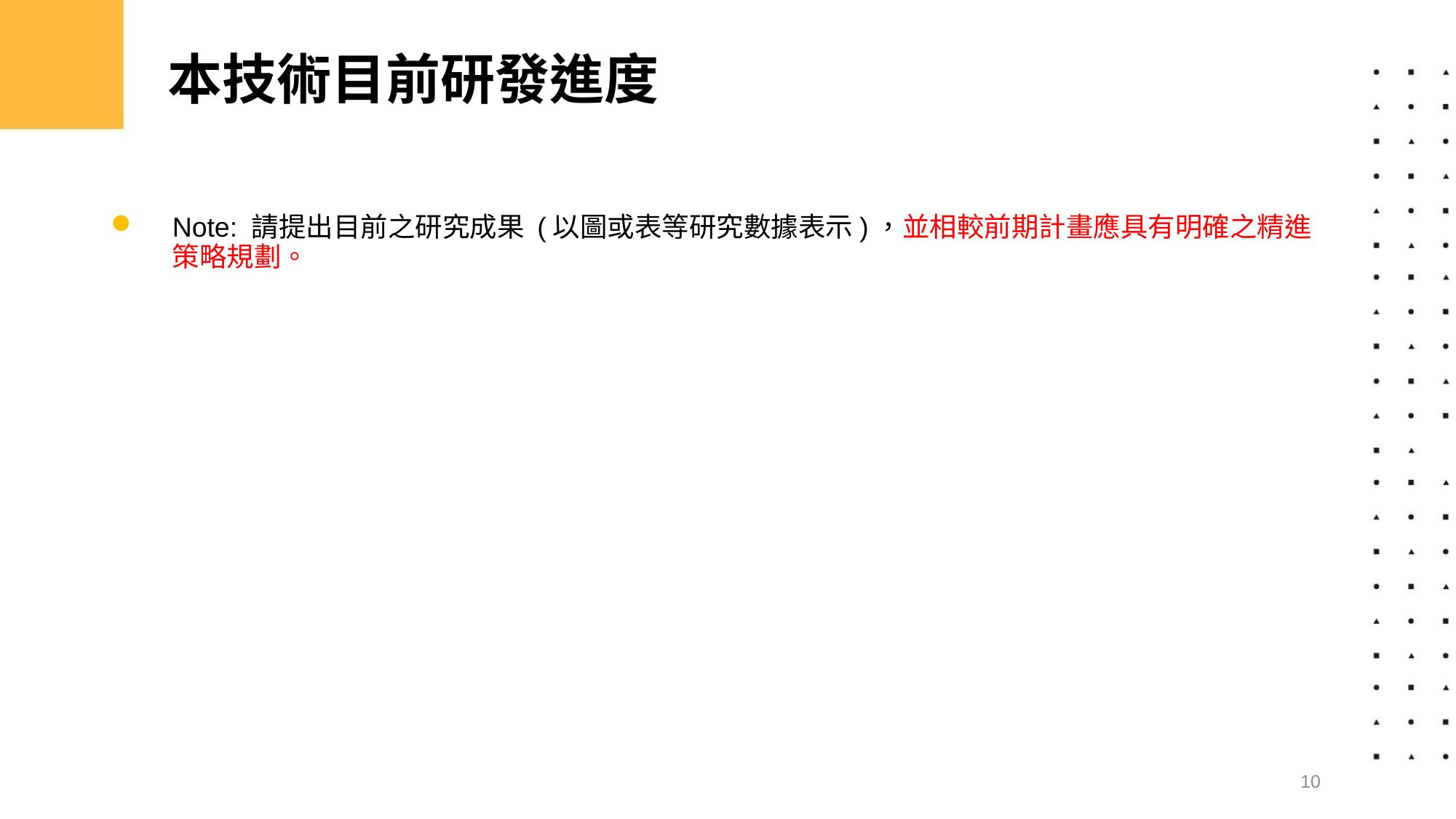

# 本技術目前研發進度
Note: 請提出目前之研究成果 (以圖或表等研究數據表示)，並相較前期計畫應具有明確之精進策略規劃。

10